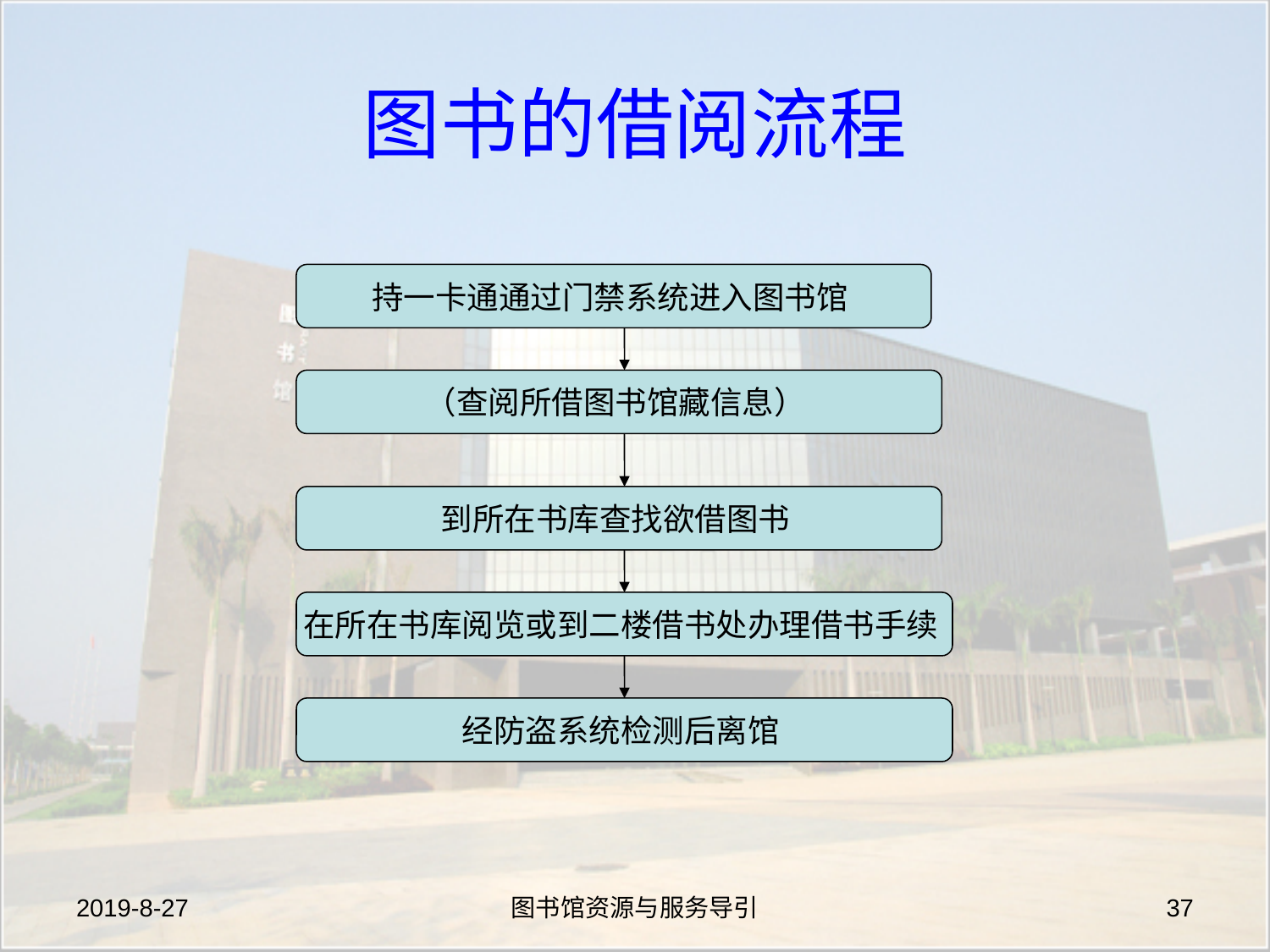

# 图书的借阅流程

持一卡通通过门禁系统进入图书馆

（查阅所借图书馆藏信息）

到所在书库查找欲借图书

在所在书库阅览或到二楼借书处办理借书手续

经防盗系统检测后离馆
2019-8-27
图书馆资源与服务导引
37